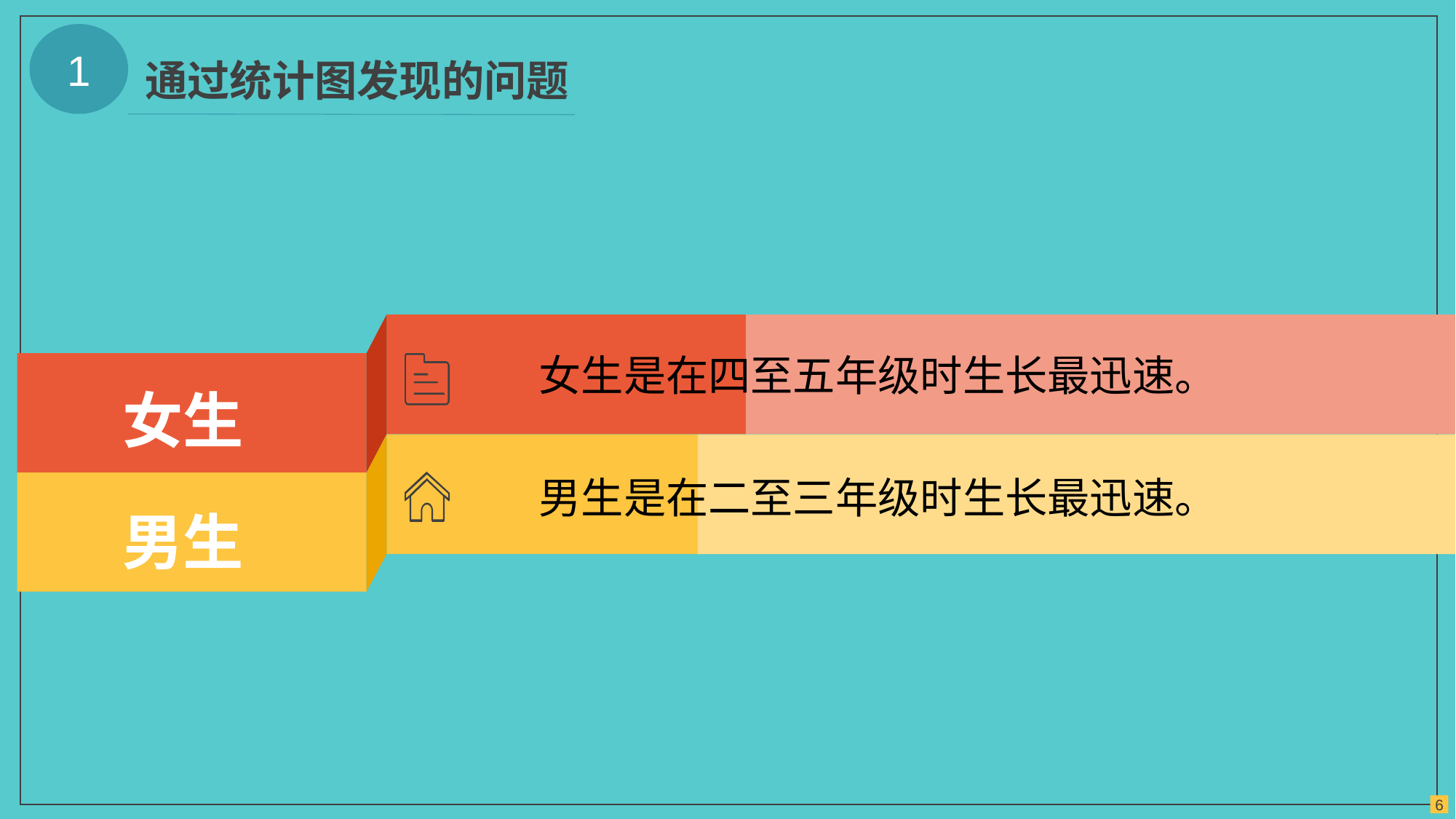

1
通过统计图发现的问题

女生是在四至五年级时生长最迅速。

  女生

男生是在二至三年级时生长最迅速。

  男生

6